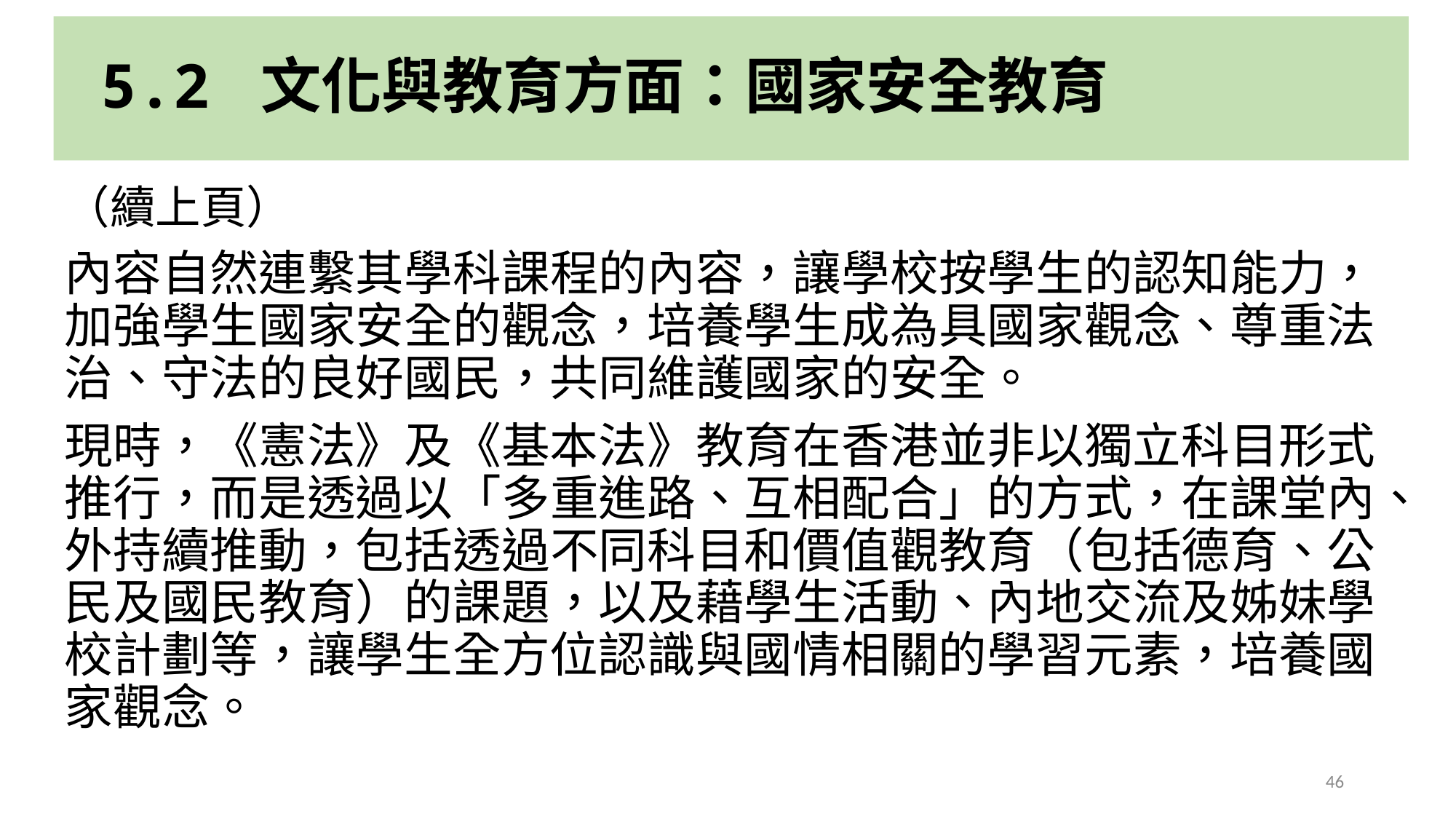

# 5.2 文化與教育方面：國家安全教育
（續上頁）
內容自然連繫其學科課程的內容，讓學校按學生的認知能力，加強學生國家安全的觀念，培養學生成為具國家觀念、尊重法治、守法的良好國民，共同維護國家的安全。
現時，《憲法》及《基本法》教育在香港並非以獨立科目形式推行，而是透過以「多重進路、互相配合」的方式，在課堂內、外持續推動，包括透過不同科目和價值觀教育（包括德育、公民及國民教育）的課題，以及藉學生活動、內地交流及姊妹學校計劃等，讓學生全方位認識與國情相關的學習元素，培養國家觀念。

46